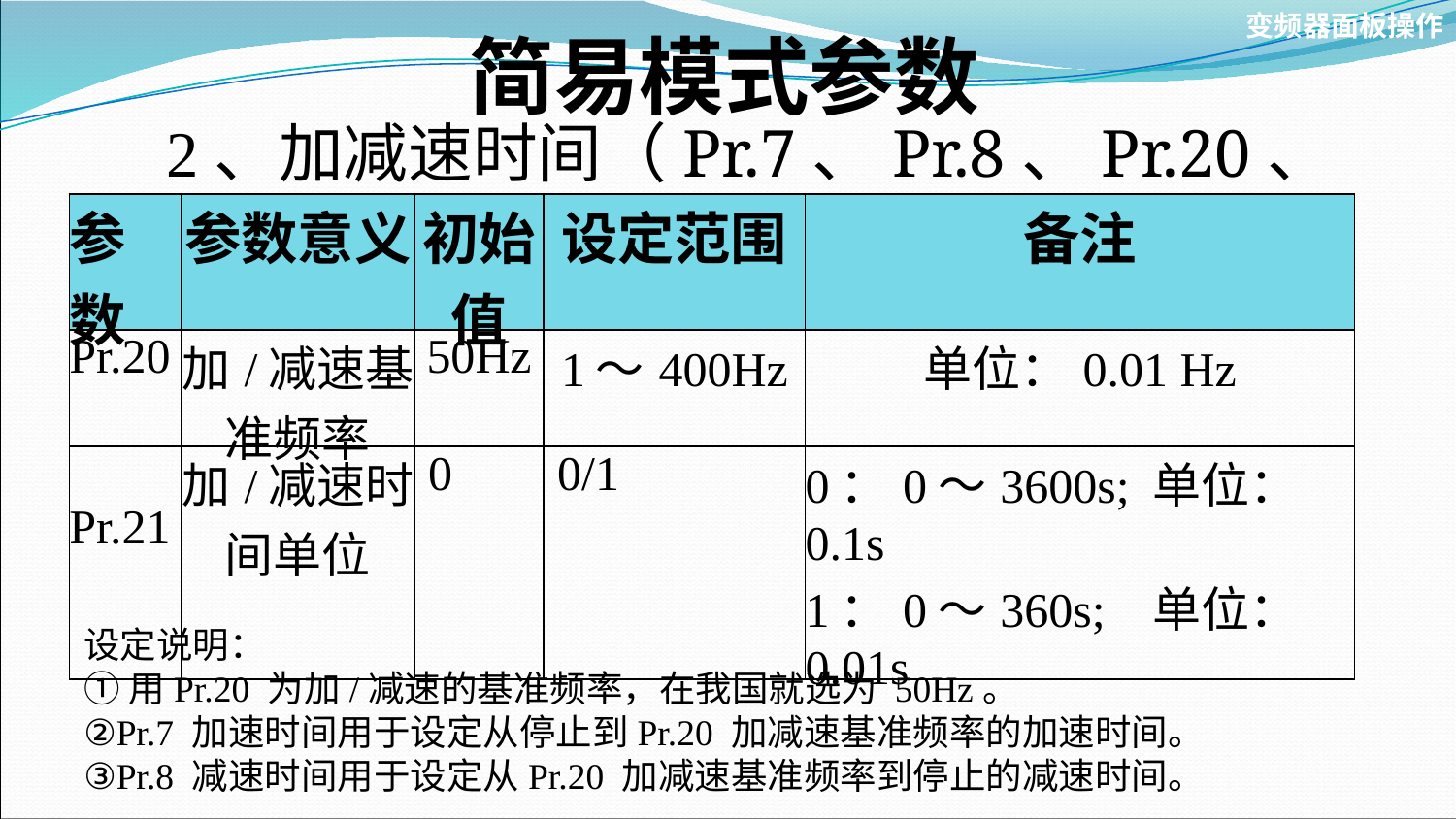

变频器面板操作
简易模式参数
2、加减速时间（Pr.7、Pr.8、Pr.20、Pr.21）
| 参数 | 参数意义 | 初始值 | 设定范围 | 备注 |
| --- | --- | --- | --- | --- |
| Pr.20 | 加/减速基准频率 | 50Hz | 1～400Hz | 单位：0.01 Hz |
| Pr.21 | 加/减速时间单位 | 0 | 0/1 | 0：0～3600s; 单位：0.1s 1：0～360s; 单位：0.01s |
设定说明：
①用Pr.20 为加/减速的基准频率，在我国就选为 50Hz。
②Pr.7 加速时间用于设定从停止到Pr.20 加减速基准频率的加速时间。
③Pr.8 减速时间用于设定从Pr.20 加减速基准频率到停止的减速时间。
6